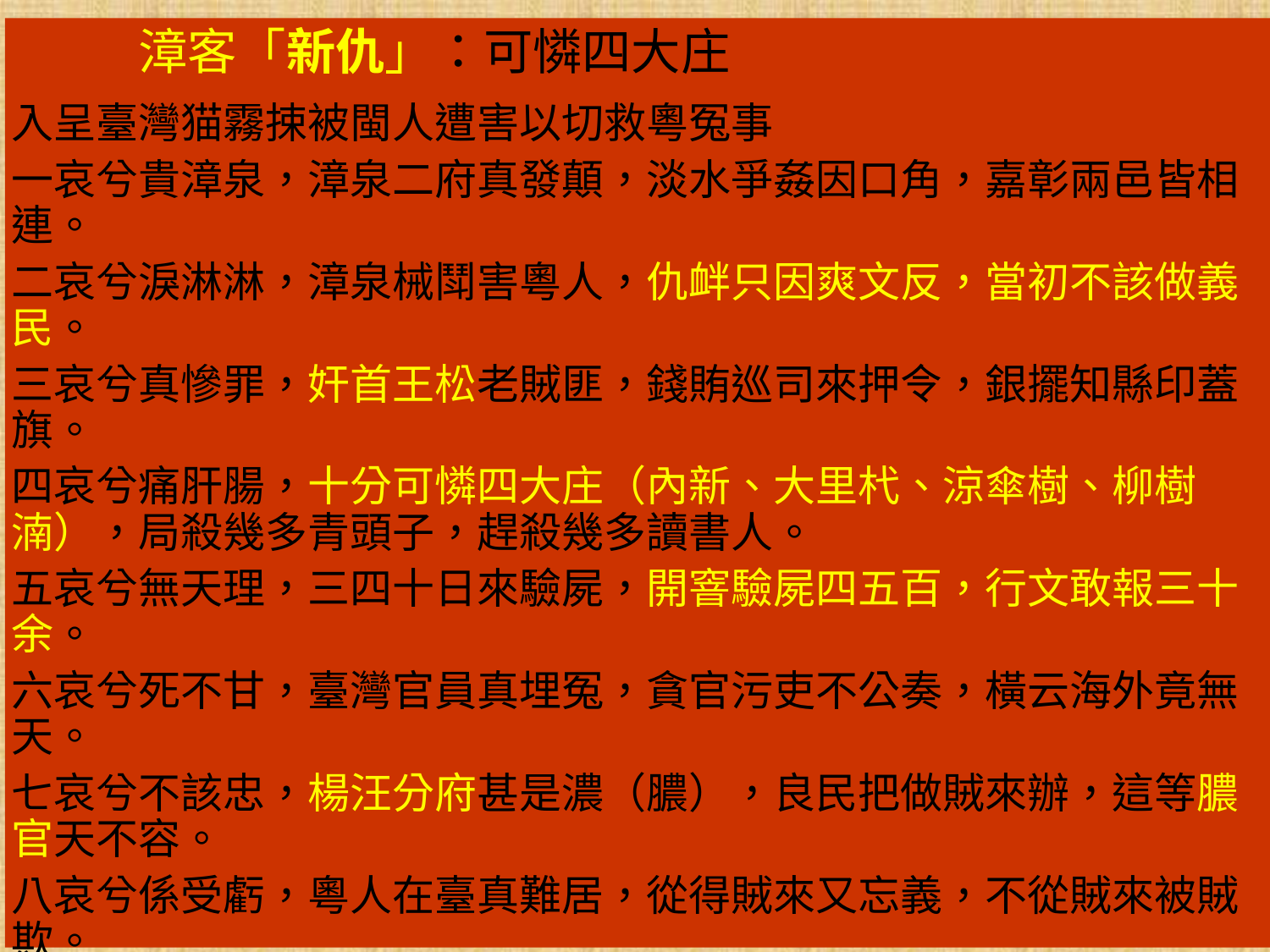

漳客「新仇」：可憐四大庄
入呈臺灣猫霧捒被閩人遭害以切救粵冤事
一哀兮貴漳泉，漳泉二府真發顛，淡水爭姦因口角，嘉彰兩邑皆相連。
二哀兮淚淋淋，漳泉械鬦害粵人，仇衅只因爽文反，當初不該做義民。
三哀兮真慘罪，奸首王松老賊匪，錢賄巡司來押令，銀擺知縣印蓋旗。
四哀兮痛肝腸，十分可憐四大庄（內新、大里杙、涼傘樹、柳樹湳），局殺幾多青頭子，趕殺幾多讀書人。
五哀兮無天理，三四十日來驗屍，開窨驗屍四五百，行文敢報三十余。
六哀兮死不甘，臺灣官員真埋冤，貪官污吏不公奏，橫云海外竟無天。
七哀兮不該忠，楊汪分府甚是濃（膿），良民把做賊來辦，這等膿官天不容。
八哀兮係受虧，粵人在臺真難居，從得賊來又忘義，不從賊來被賊欺。
九哀兮來轉庒，回頭不見家爺娘，兄弟妻兒俱殺盡，拋等（抱著）膝頭斷肝腸。
十哀兮淚哀哀，望星望月清官來，冤屈無伸終不願，未知何日天眼開。
嘉慶拾肆年十月廿日猫霧捒粵人入呈